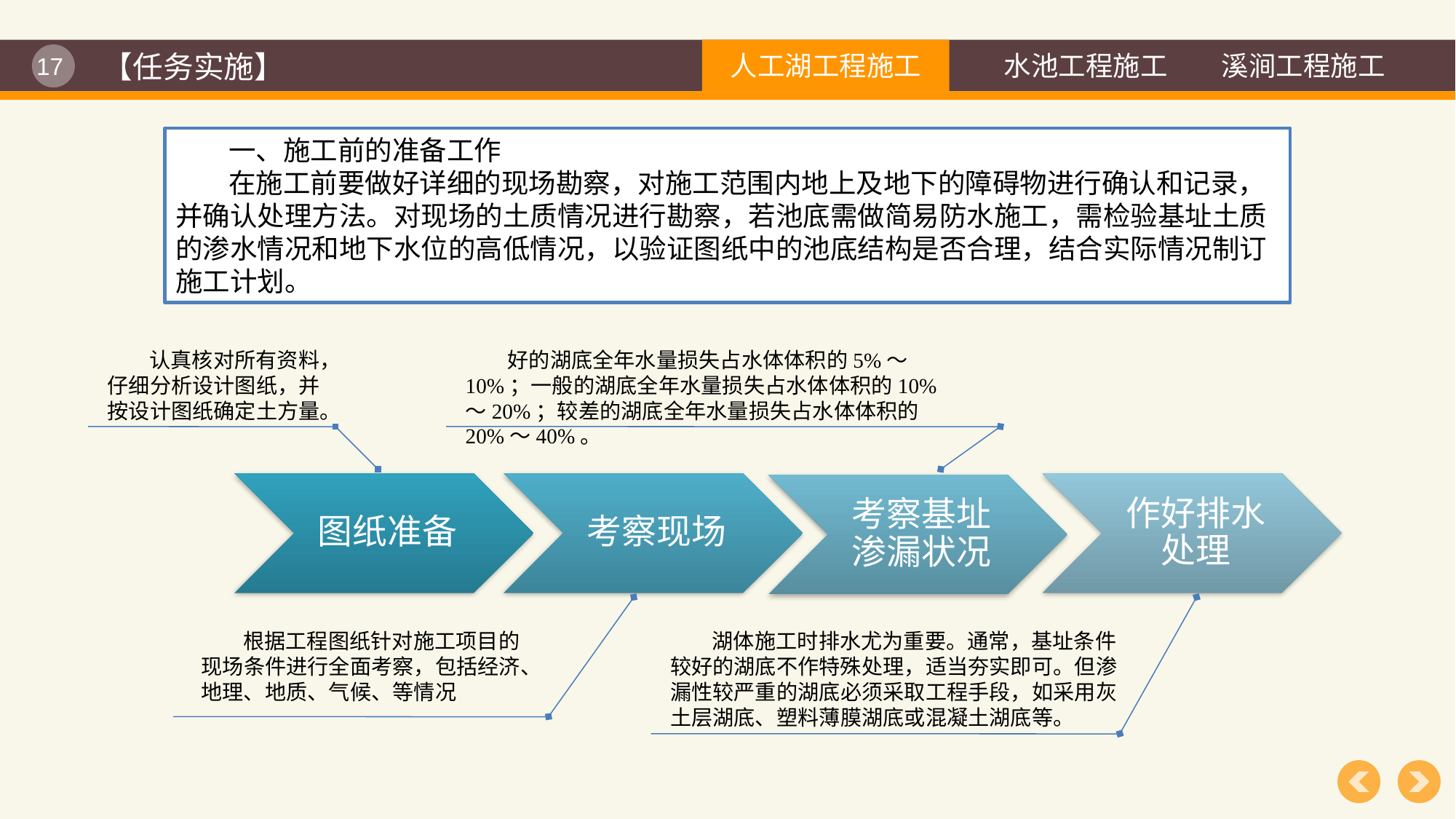

【任务实施】
一、施工前的准备工作
在施工前要做好详细的现场勘察，对施工范围内地上及地下的障碍物进行确认和记录，并确认处理方法。对现场的土质情况进行勘察，若池底需做简易防水施工，需检验基址土质的渗水情况和地下水位的高低情况，以验证图纸中的池底结构是否合理，结合实际情况制订施工计划。
图纸准备
考察现场
考察基址渗漏状况
作好排水处理
认真核对所有资料，仔细分析设计图纸，并按设计图纸确定土方量。
好的湖底全年水量损失占水体体积的5%～10%；一般的湖底全年水量损失占水体体积的10%～20%；较差的湖底全年水量损失占水体体积的20%～40%。
根据工程图纸针对施工项目的现场条件进行全面考察，包括经济、地理、地质、气候、等情况
湖体施工时排水尤为重要。通常，基址条件较好的湖底不作特殊处理，适当夯实即可。但渗漏性较严重的湖底必须采取工程手段，如采用灰土层湖底、塑料薄膜湖底或混凝土湖底等。